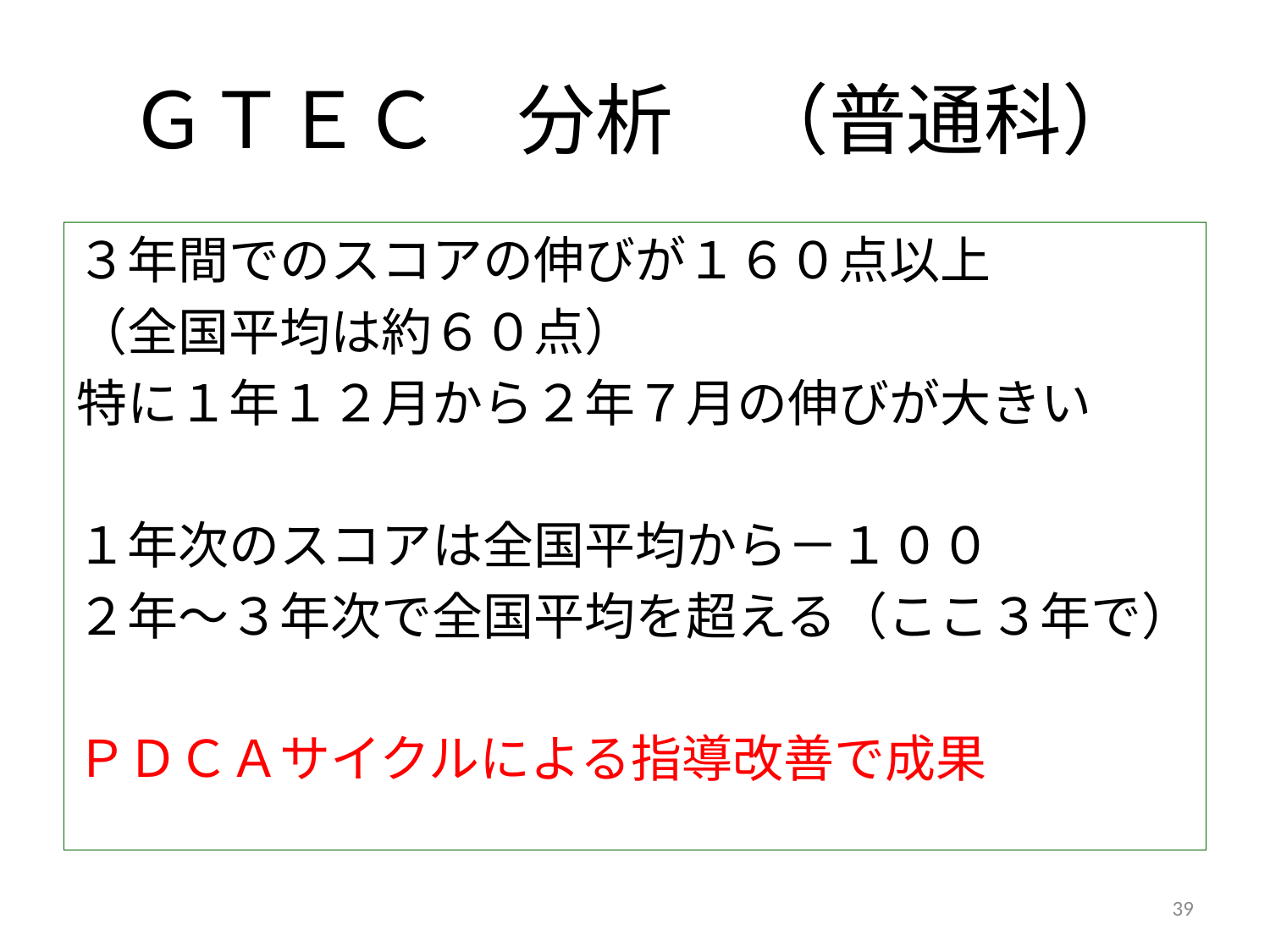

# ＧＴＥＣ　分析　（普通科）
３年間でのスコアの伸びが１６０点以上
（全国平均は約６０点）
特に１年１２月から２年７月の伸びが大きい

１年次のスコアは全国平均から－１００
２年～３年次で全国平均を超える（ここ３年で）

ＰＤＣＡサイクルによる指導改善で成果
39